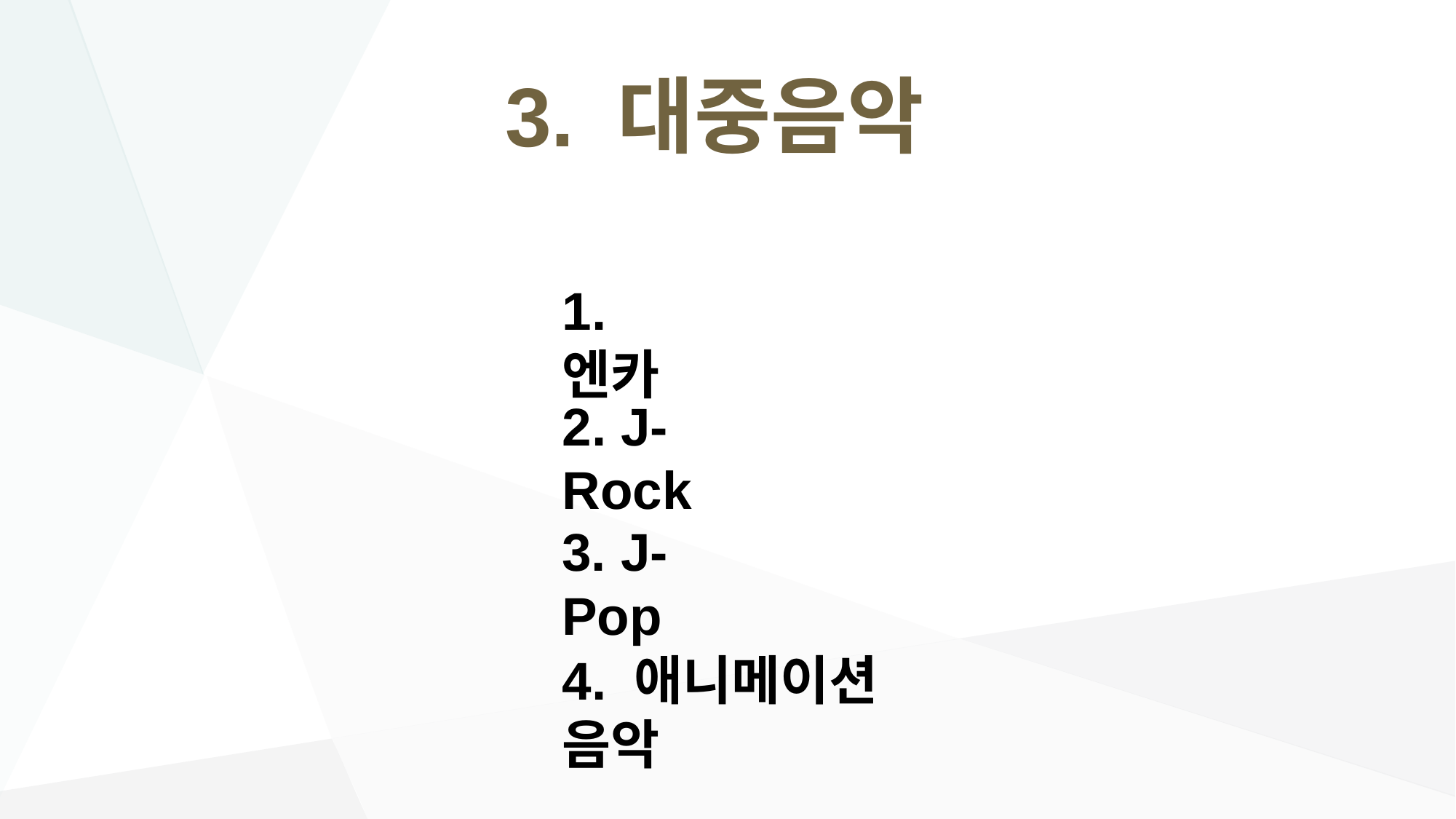

3. 대중음악
1. 엔카
2. J-Rock
3. J-Pop
4. 애니메이션 음악